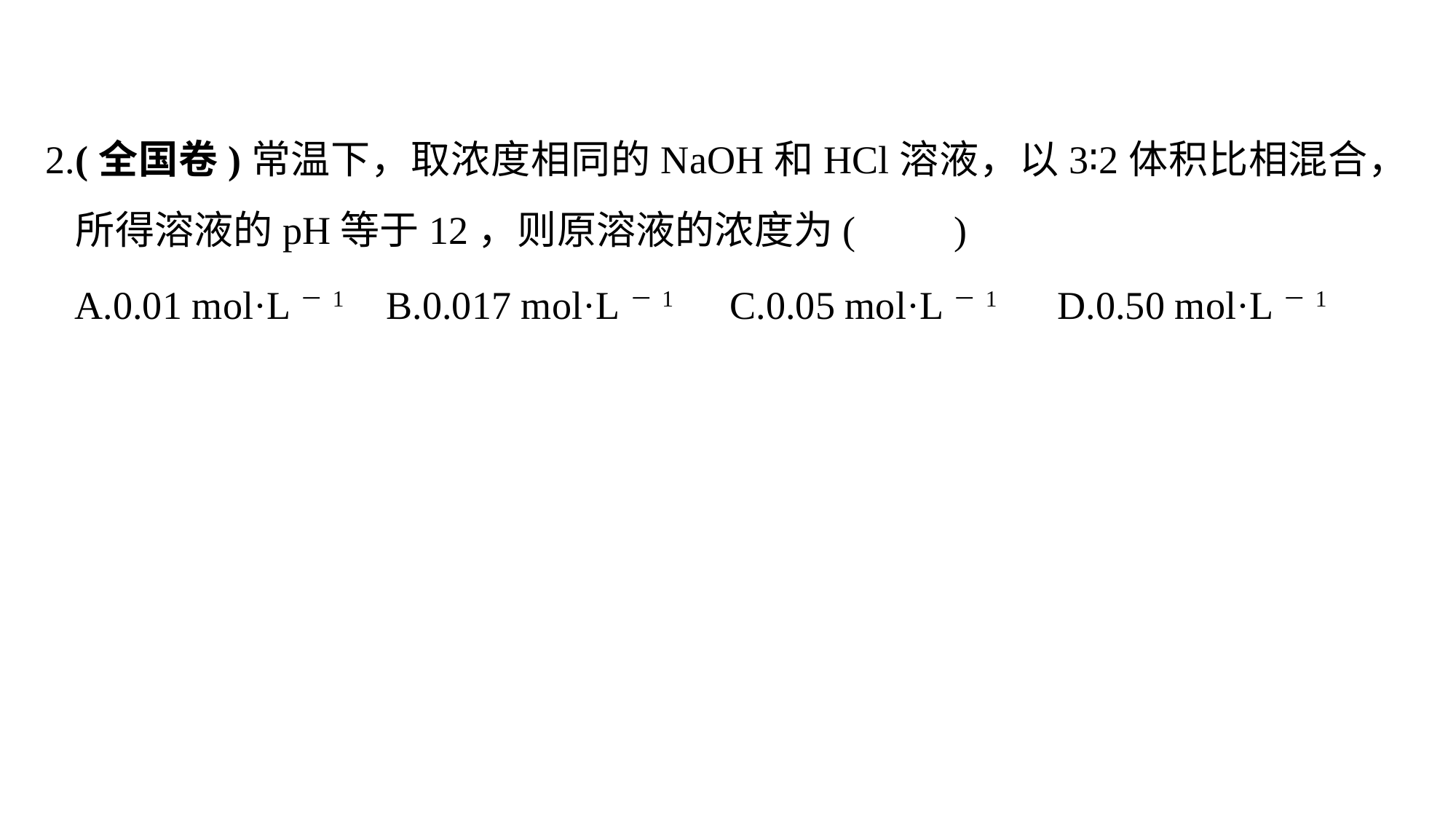

2.(全国卷)常温下，取浓度相同的NaOH和HCl溶液，以3∶2体积比相混合，所得溶液的pH等于12，则原溶液的浓度为(　　)
A.0.01 mol·L－1 	B.0.017 mol·L－1	C.0.05 mol·L－1 	D.0.50 mol·L－1